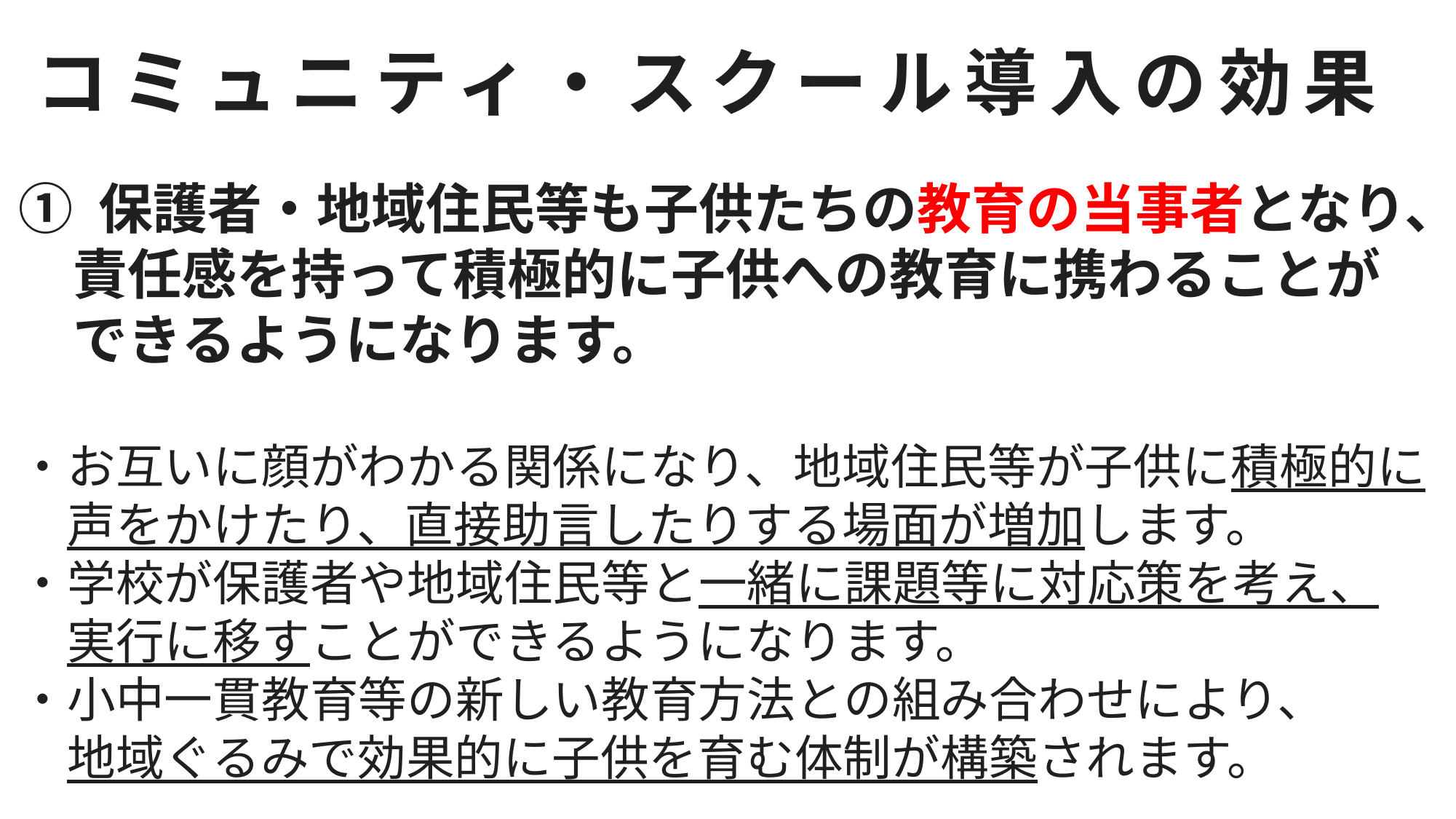

コミュニティ・スクール導入の効果
① 保護者・地域住民等も子供たちの教育の当事者となり、
　責任感を持って積極的に子供への教育に携わることが
　できるようになります。

・お互いに顔がわかる関係になり、地域住民等が子供に積極的に
　声をかけたり、直接助言したりする場面が増加します。
・学校が保護者や地域住民等と一緒に課題等に対応策を考え、
　実行に移すことができるようになります。
・小中一貫教育等の新しい教育方法との組み合わせにより、
　地域ぐるみで効果的に子供を育む体制が構築されます。